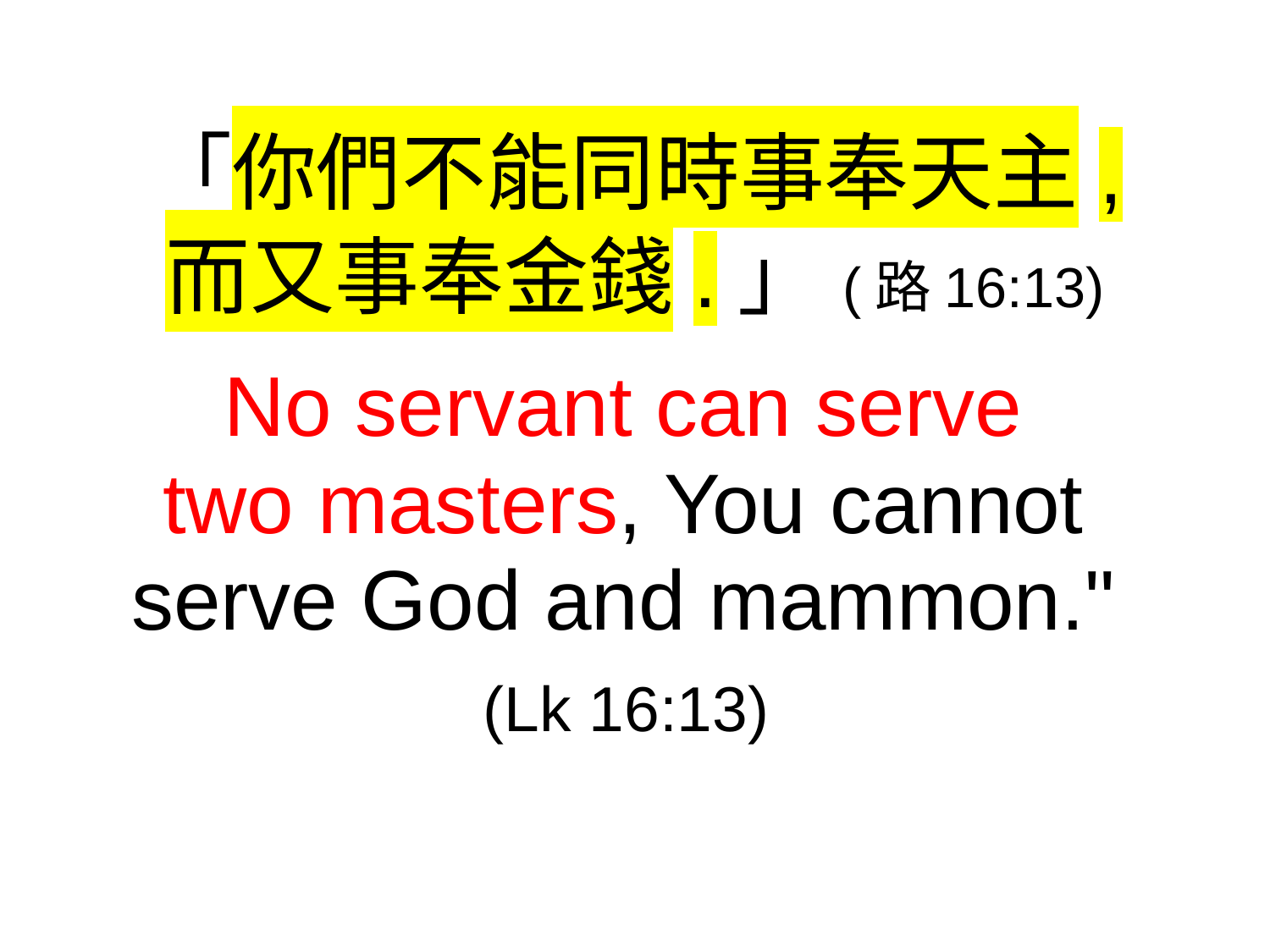

「你們不能同時事奉天主,
而又事奉金錢.」(路16:13)
No servant can serve
two masters, You cannot
serve God and mammon."
(Lk 16:13)